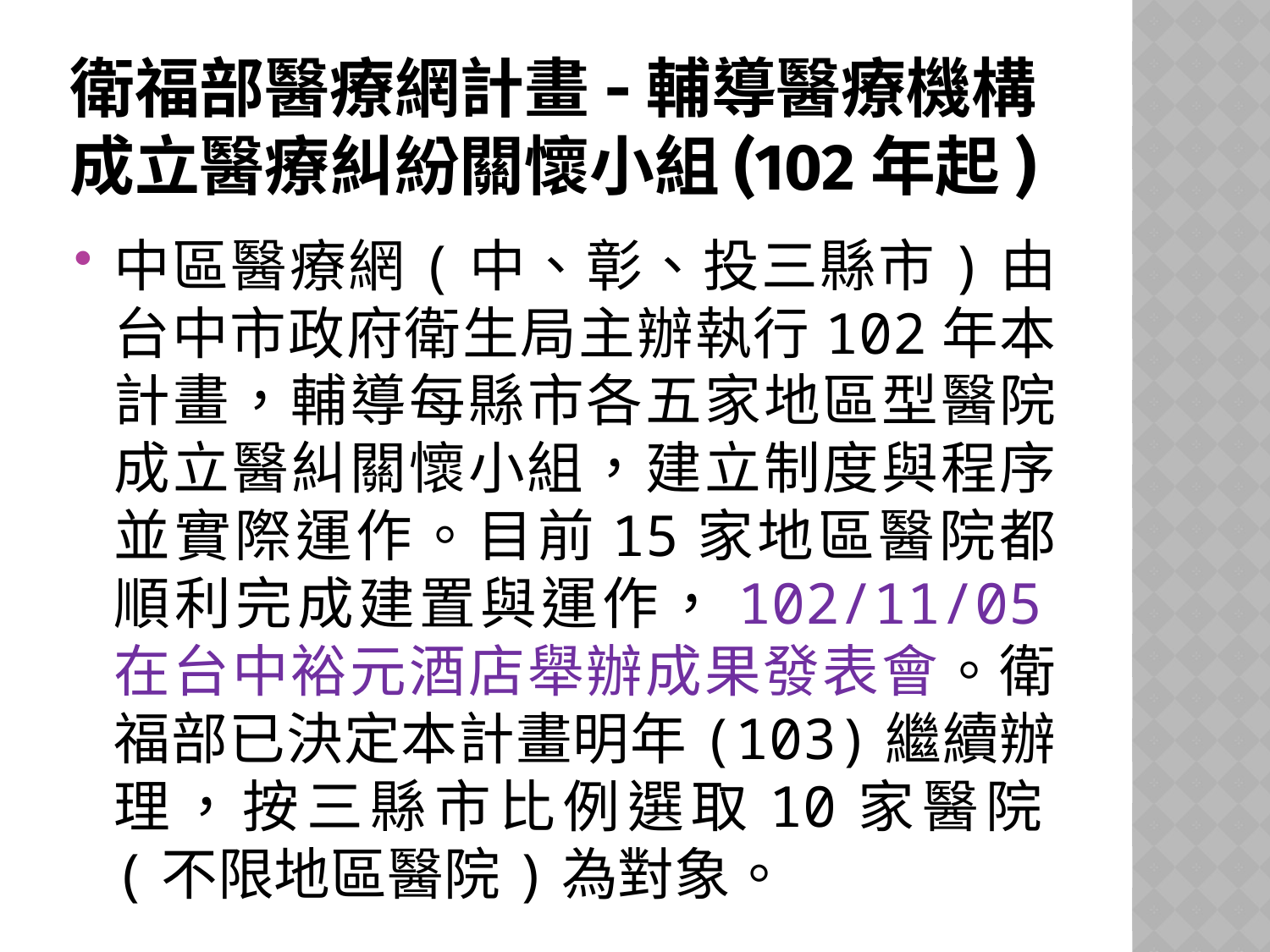

# 衛福部醫療網計畫-輔導醫療機構成立醫療糾紛關懷小組(102年起)
中區醫療網(中、彰、投三縣市)由台中市政府衛生局主辦執行102年本計畫，輔導每縣市各五家地區型醫院成立醫糾關懷小組，建立制度與程序並實際運作。目前15家地區醫院都順利完成建置與運作，102/11/05在台中裕元酒店舉辦成果發表會。衛福部已決定本計畫明年(103)繼續辦理，按三縣市比例選取10家醫院(不限地區醫院)為對象。